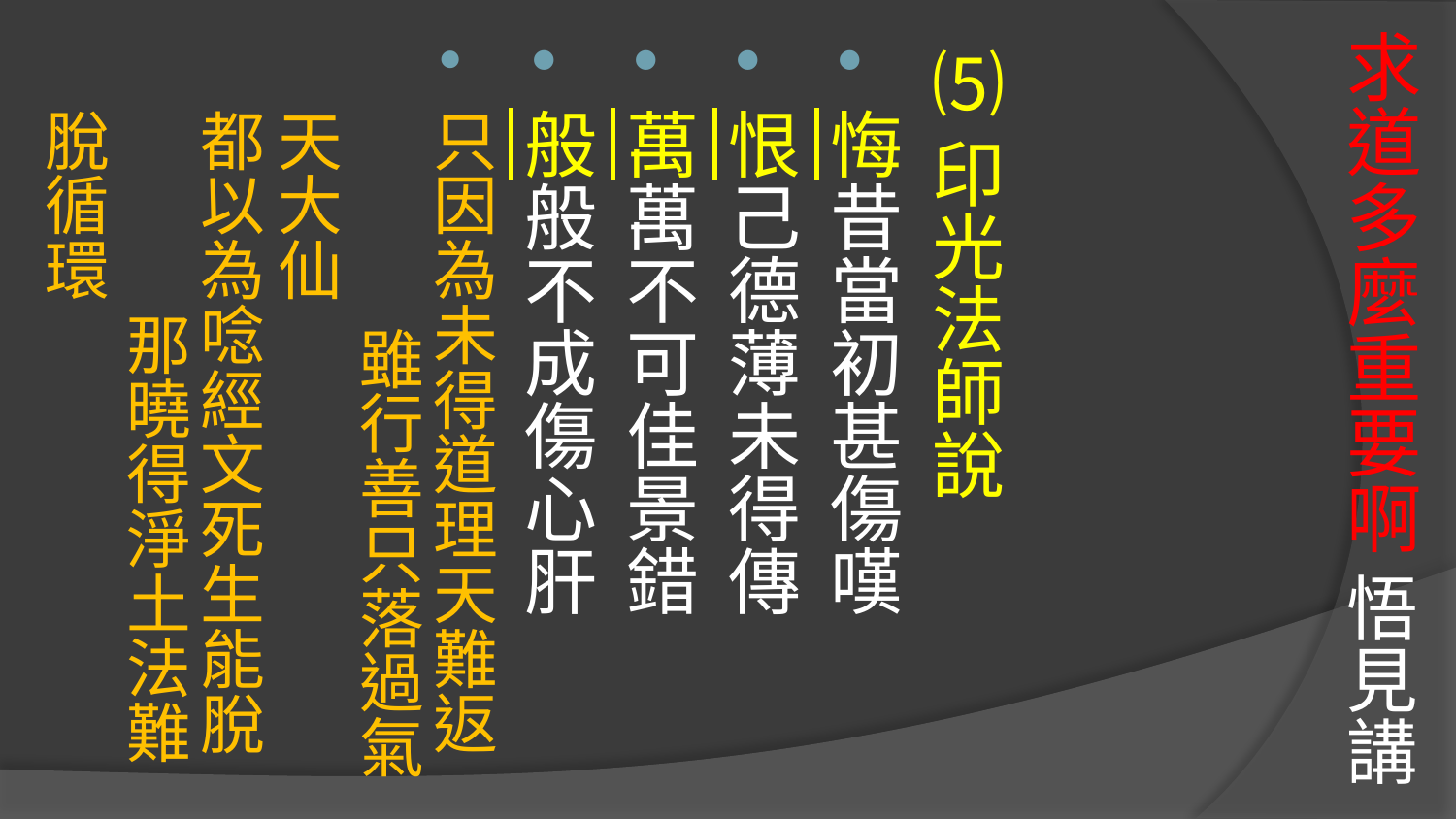

# 求道多麼重要啊 悟見講
⑸印光法師說
悔昔當初甚傷嘆
恨己德薄未得傳
萬萬不可佳景錯
般般不成傷心肝
只因為未得道理天難返                 雖行善只落過氣天大仙                              都以為唸經文死生能脫                那曉得淨土法難脫循環